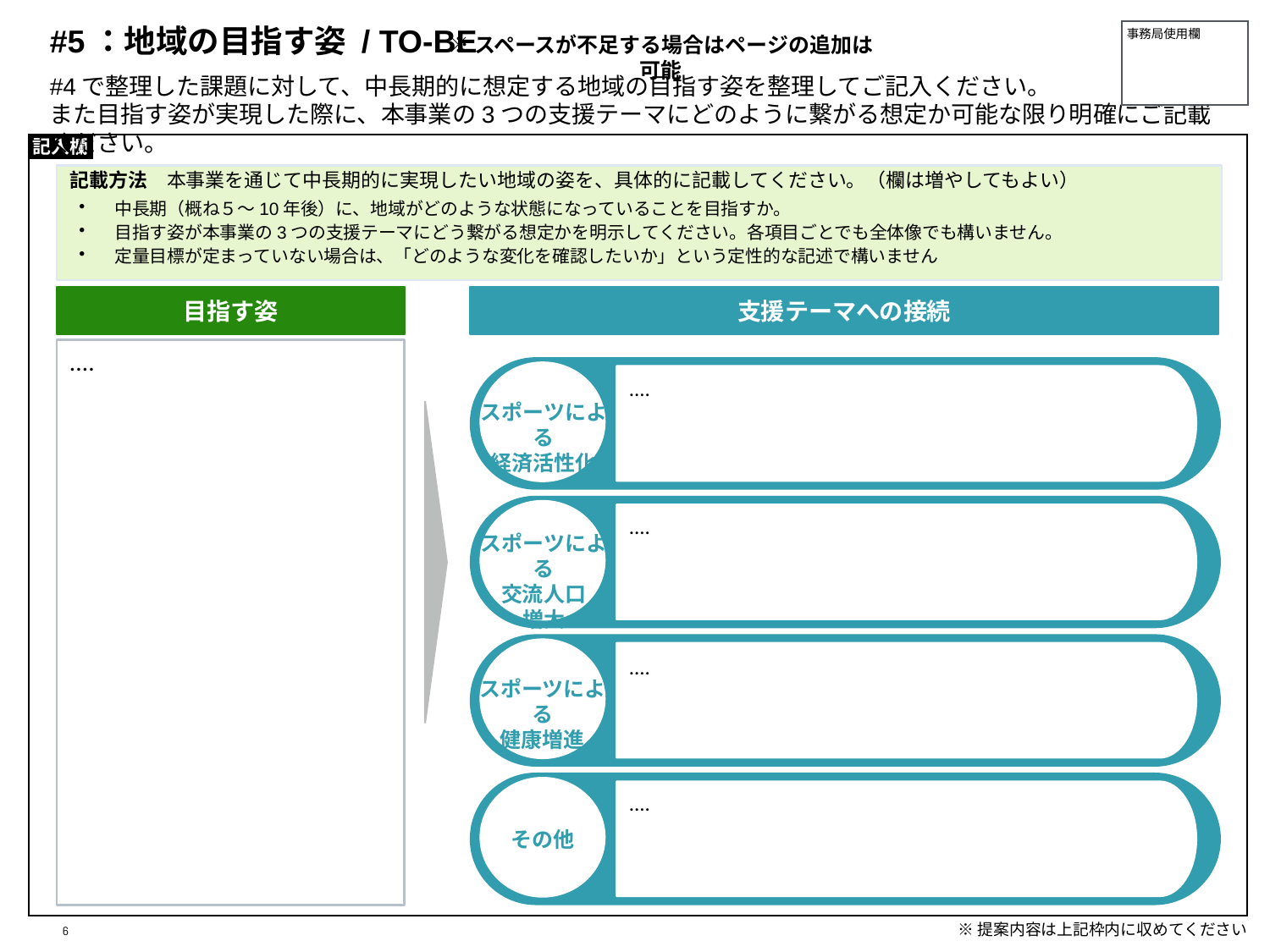

#5：地域の目指す姿 / TO-BE
事務局使用欄

※スペースが不足する場合はページの追加は可能
# #4で整理した課題に対して、中長期的に想定する地域の目指す姿を整理してご記入ください。 また目指す姿が実現した際に、本事業の3つの支援テーマにどのように繋がる想定か可能な限り明確にご記載ください。

記載方法　本事業を通じて中長期的に実現したい地域の姿を、具体的に記載してください。（欄は増やしてもよい）
中長期（概ね５〜10年後）に、地域がどのような状態になっていることを目指すか。
目指す姿が本事業の3つの支援テーマにどう繋がる想定かを明示してください。各項目ごとでも全体像でも構いません。
定量目標が定まっていない場合は、「どのような変化を確認したいか」という定性的な記述で構いません
目指す姿
支援テーマへの接続
....

スポーツによる
経済活性化

スポーツによる
交流人口
増大

スポーツによる
健康増進

その他
....
....

....
....
6